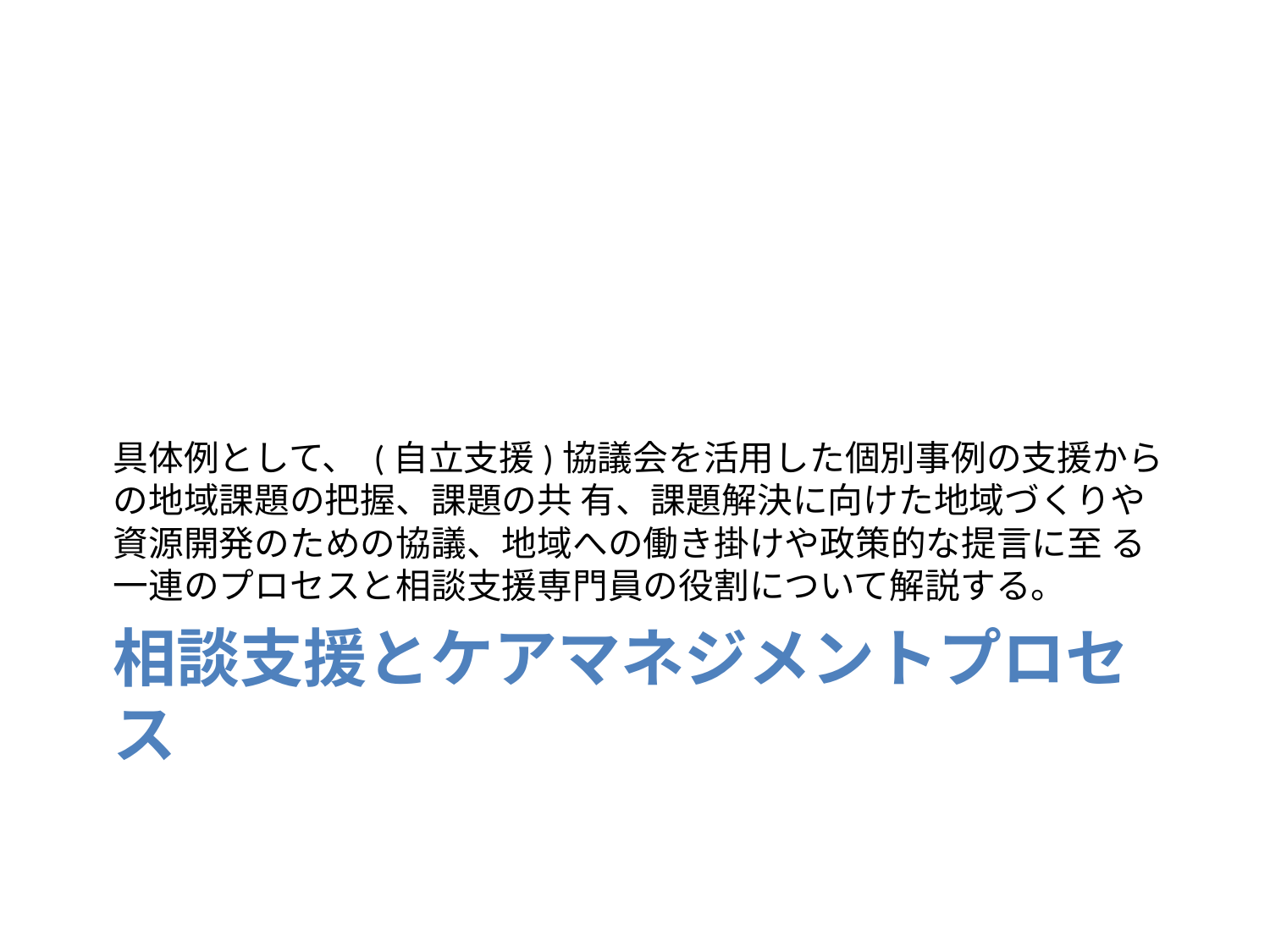

具体例として、 (自立支援)協議会を活用した個別事例の支援からの地域課題の把握、課題の共 有、課題解決に向けた地域づくりや資源開発のための協議、地域への働き掛けや政策的な提言に至 る一連のプロセスと相談支援専門員の役割について解説する。
# 相談支援とケアマネジメントプロセス